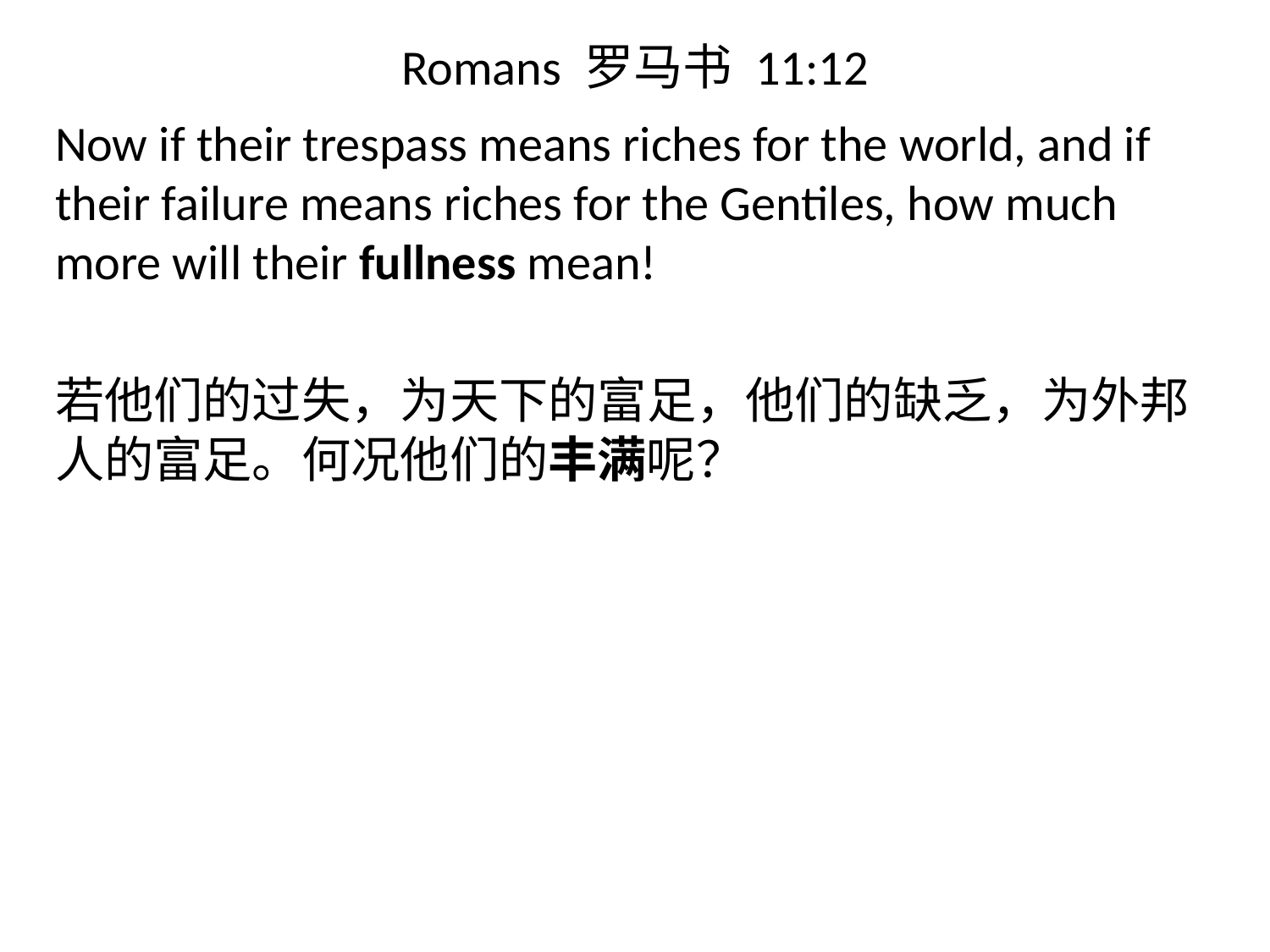

# Romans 罗马书 11:12
Now if their trespass means riches for the world, and if their failure means riches for the Gentiles, how much more will their fullness mean!

若他们的过失，为天下的富足，他们的缺乏，为外邦人的富足。何况他们的丰满呢？